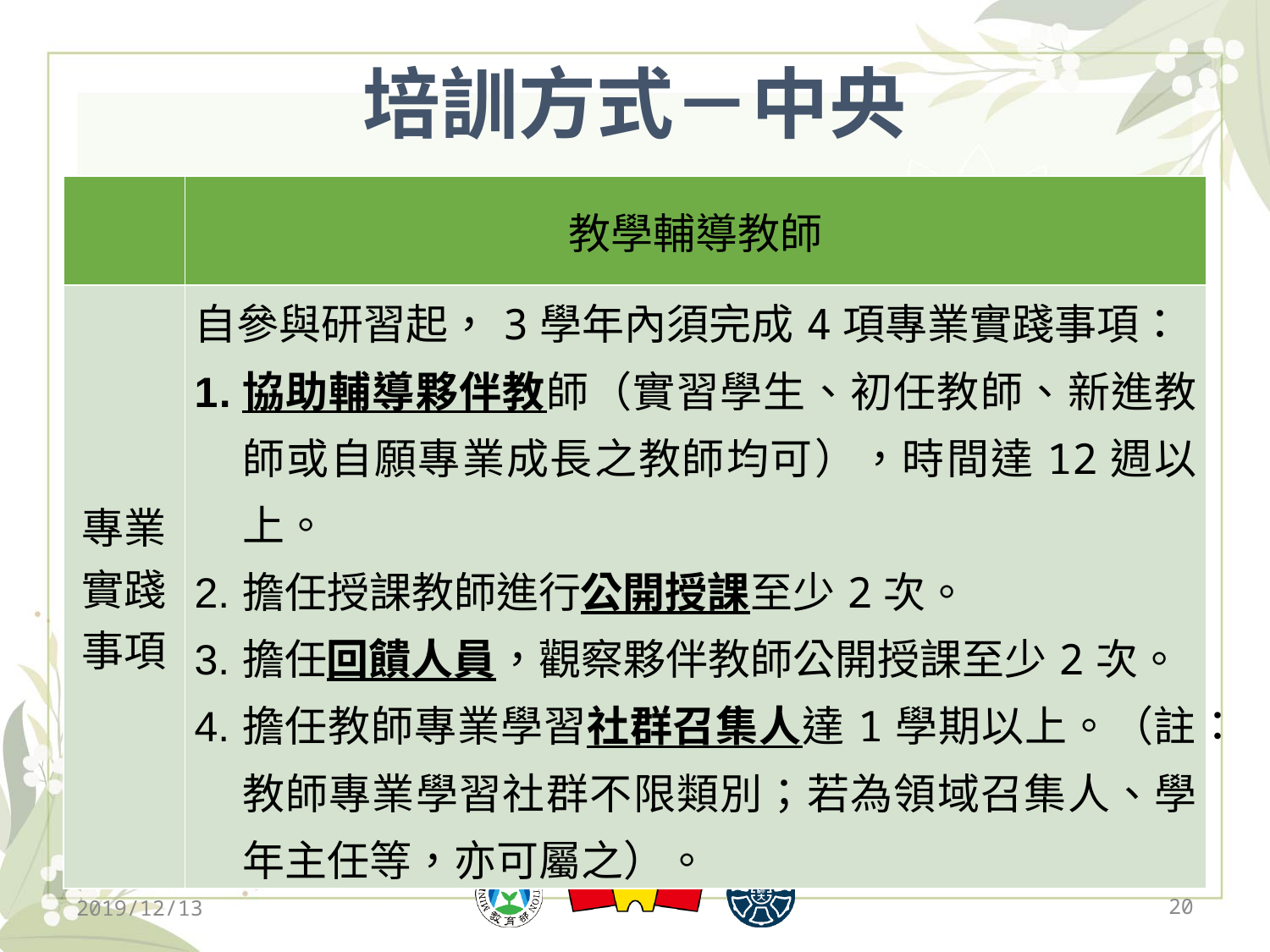

# 培訓方式－中央
|  | 教學輔導教師 |
| --- | --- |
| 專業實踐事項 | 自參與研習起，3學年內須完成4項專業實踐事項： 協助輔導夥伴教師（實習學生、初任教師、新進教師或自願專業成長之教師均可），時間達12週以上。 擔任授課教師進行公開授課至少2次。 擔任回饋人員，觀察夥伴教師公開授課至少2次。 擔任教師專業學習社群召集人達1學期以上。（註：教師專業學習社群不限類別；若為領域召集人、學年主任等，亦可屬之）。 |
2019/12/13
20